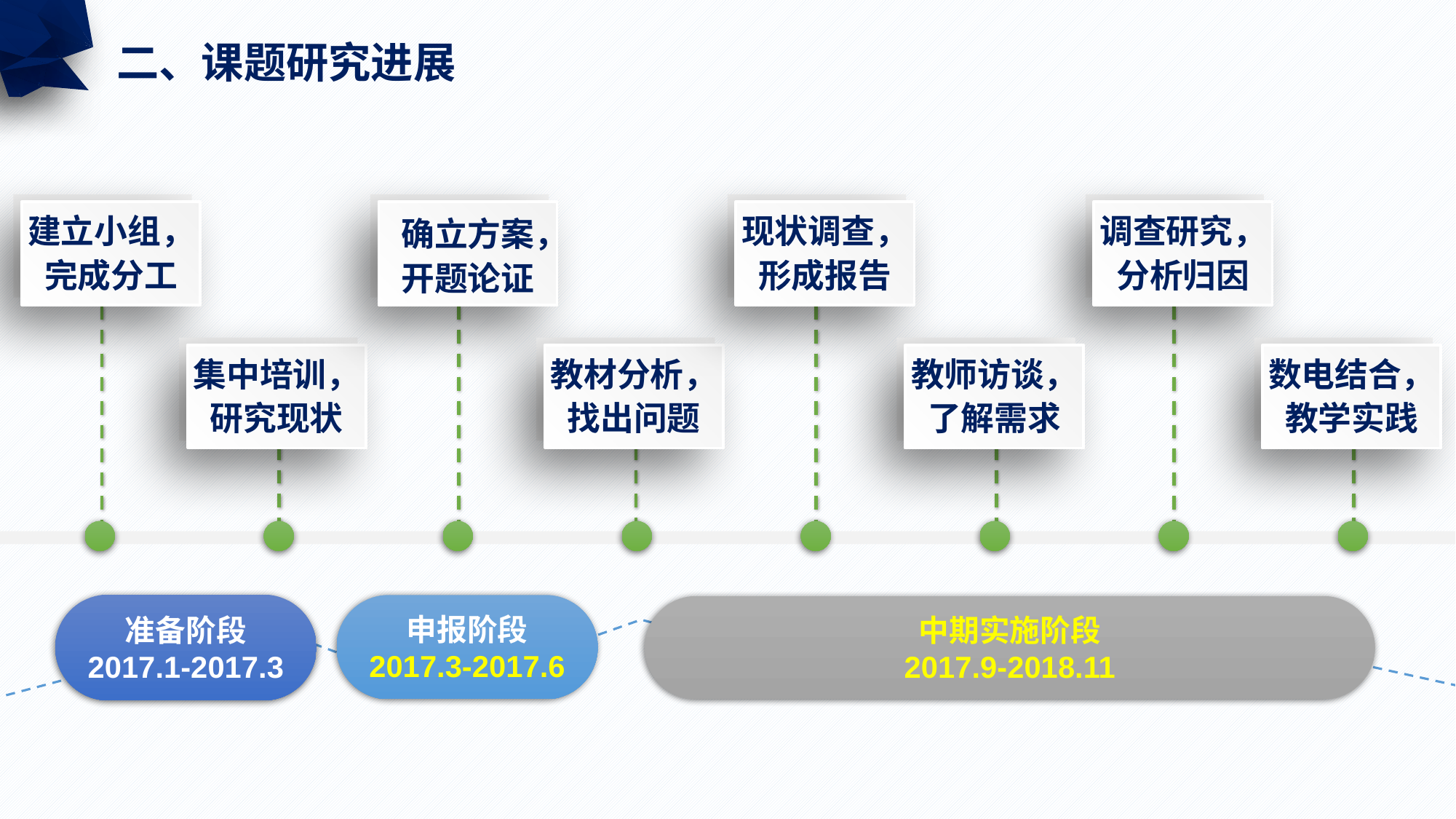

二、课题研究进展

建立小组，
完成分工

确立方案，开题论证
现状调查，
形成报告

调查研究，
分析归因

集中培训，
研究现状

教材分析，
找出问题

教师访谈，
了解需求

数电结合，
教学实践

准备阶段
2017.1-2017.3
申报阶段
2017.3-2017.6
中期实施阶段
2017.9-2018.11